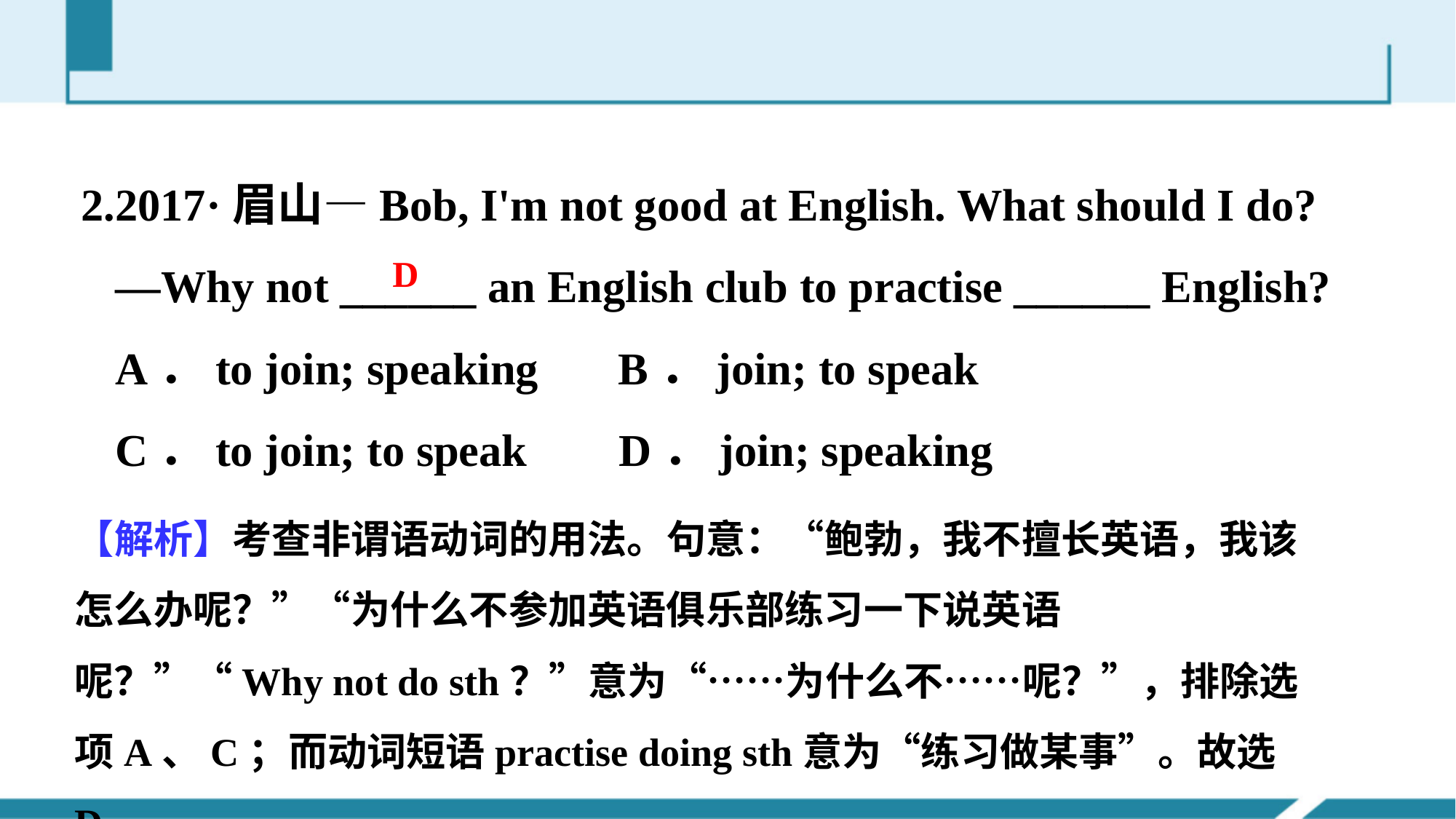

2.2017·眉山—Bob, I'm not good at English. What should I do?
   —Why not ______ an English club to practise ______ English?
   A．to join; speaking       B．join; to speak
   C．to join; to speak        D．join; speaking
D
【解析】考查非谓语动词的用法。句意：“鲍勃，我不擅长英语，我该怎么办呢？”“为什么不参加英语俱乐部练习一下说英语呢？”“Why not do sth？”意为“……为什么不……呢？”，排除选项A、C；而动词短语practise doing sth意为“练习做某事”。故选D。